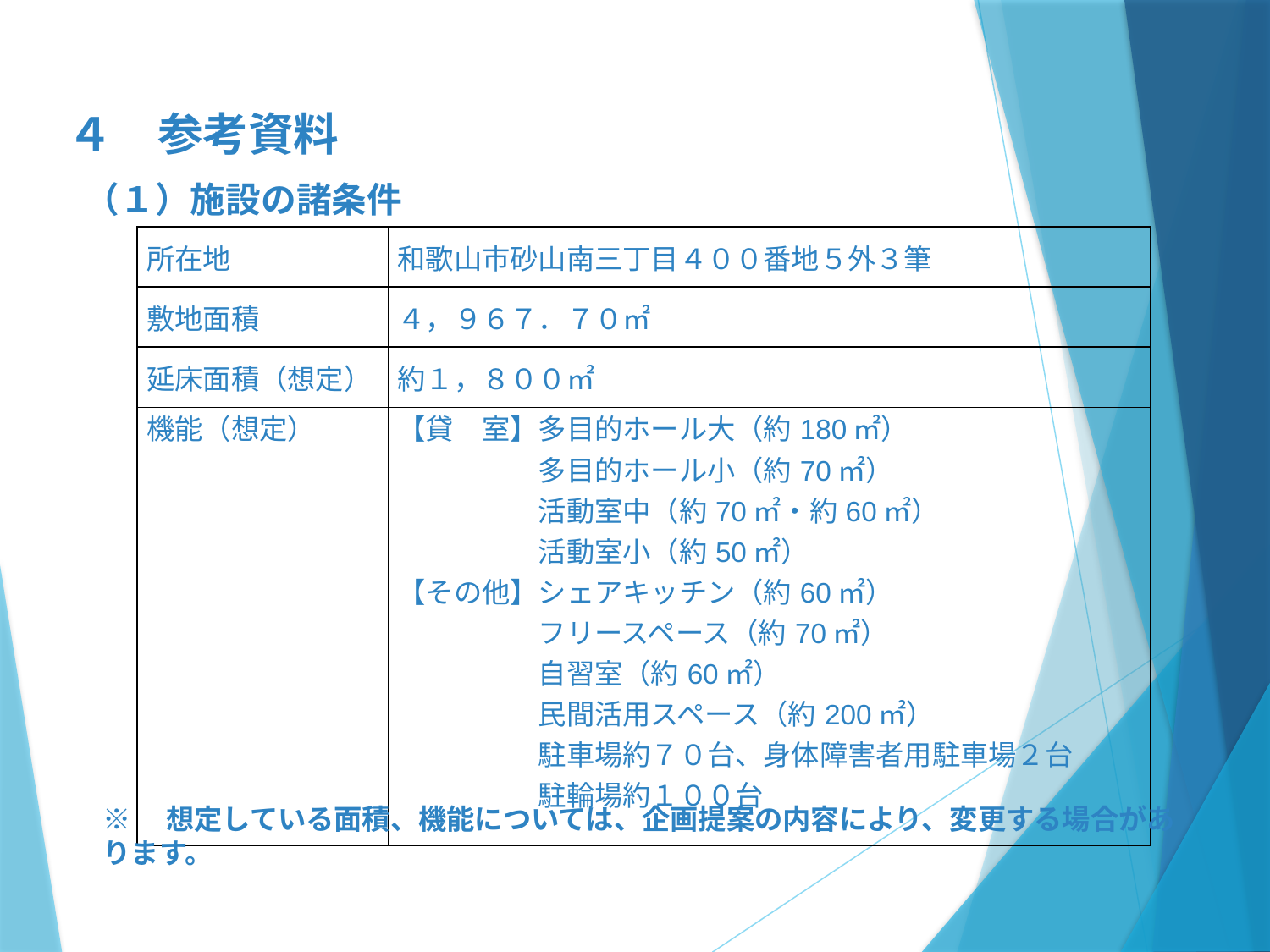

４　参考資料
（１）施設の諸条件
| 所在地 | 和歌山市砂山南三丁目４００番地５外３筆 |
| --- | --- |
| 敷地面積 | ４，９６７．７０㎡ |
| 延床面積（想定） | 約１，８００㎡ |
| 機能（想定） | 【貸　室】多目的ホール大（約180㎡） 　　　　　多目的ホール小（約70㎡） 　　　　　活動室中（約70㎡・約60㎡） 　　　　　活動室小（約50㎡） 【その他】シェアキッチン（約60㎡） 　　　　　フリースペース（約70㎡） 　　　　　自習室（約60㎡） 　　　　　民間活用スペース（約200㎡） 　　　　　駐車場約７０台、身体障害者用駐車場２台 　　　　　駐輪場約１００台 |
※　想定している面積、機能については、企画提案の内容により、変更する場合があります。